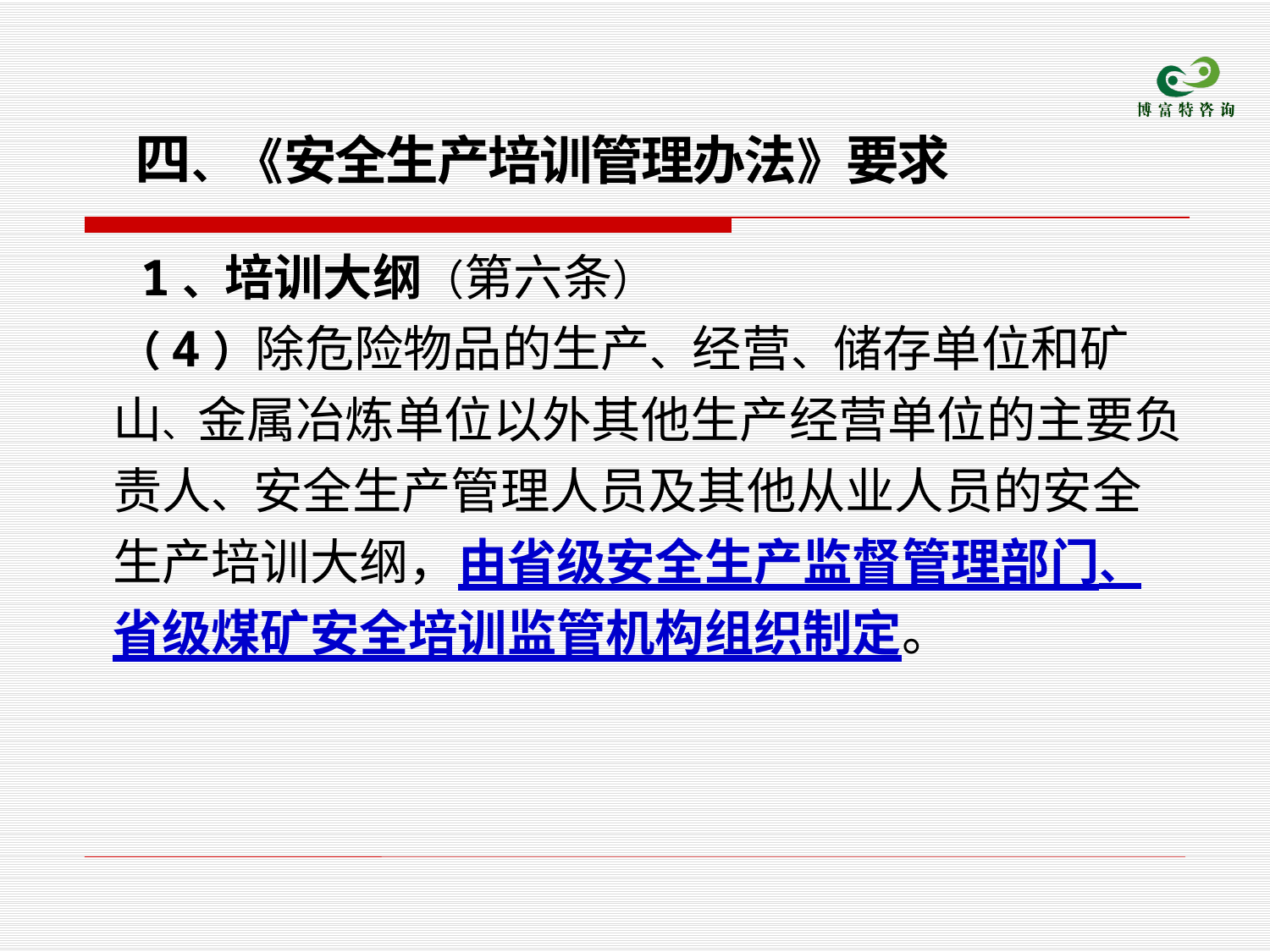

四、《安全生产培训管理办法》要求
　      1、培训大纲（第六条）
       （4）除危险物品的生产、经营、储存单位和矿山、金属冶炼单位以外其他生产经营单位的主要负责人、安全生产管理人员及其他从业人员的安全生产培训大纲，由省级安全生产监督管理部门、省级煤矿安全培训监管机构组织制定。